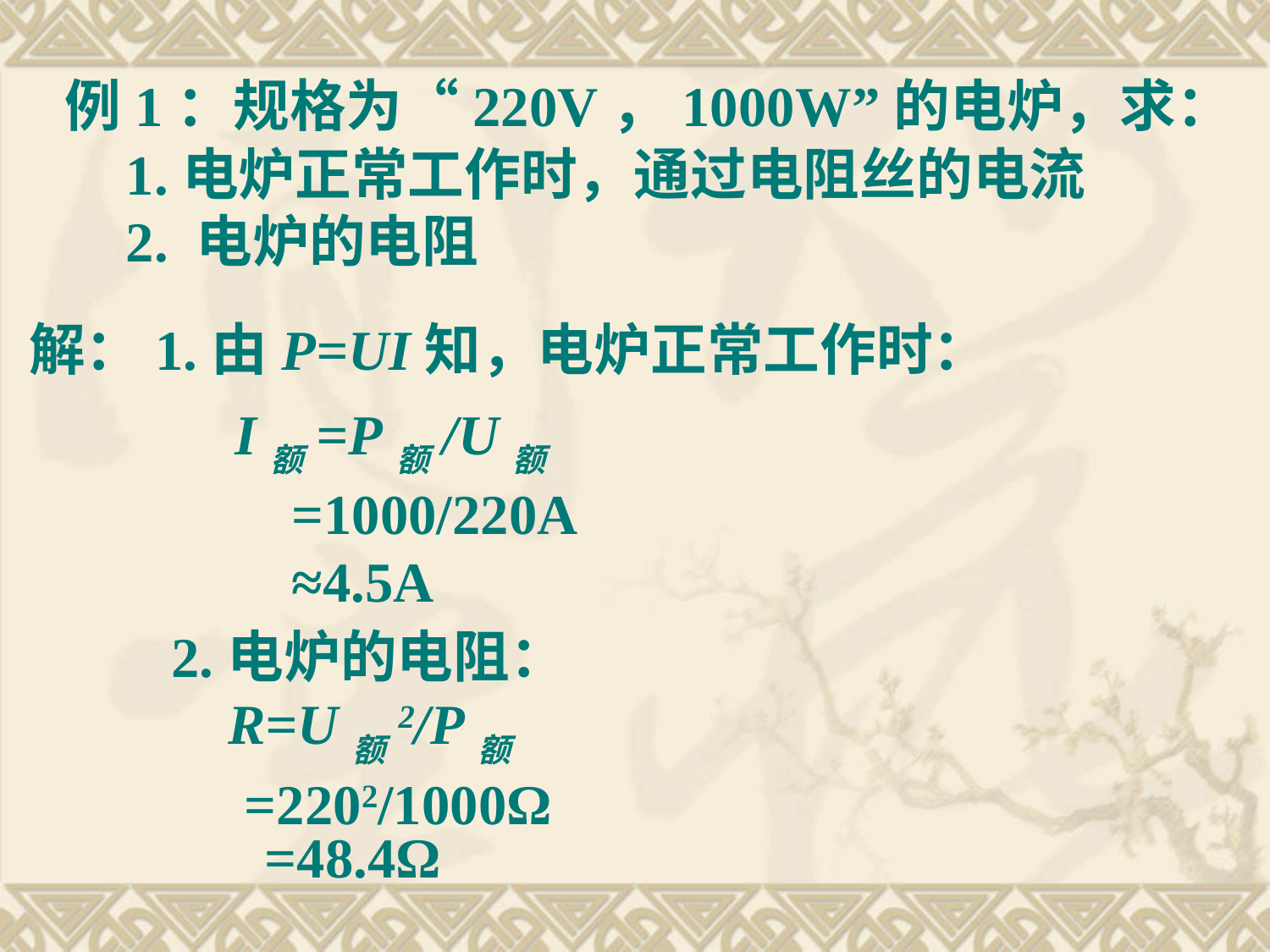

例1：规格为“220V，1000W”的电炉，求：
        1.电炉正常工作时，通过电阻丝的电流
        2. 电炉的电阻
解：1.由P=UI知，电炉正常工作时：
I额=P额/U额
    =1000/220A
    ≈4.5A
   2.电炉的电阻：
       R=U额2/P额
              =2202/1000Ω
 =48.4Ω